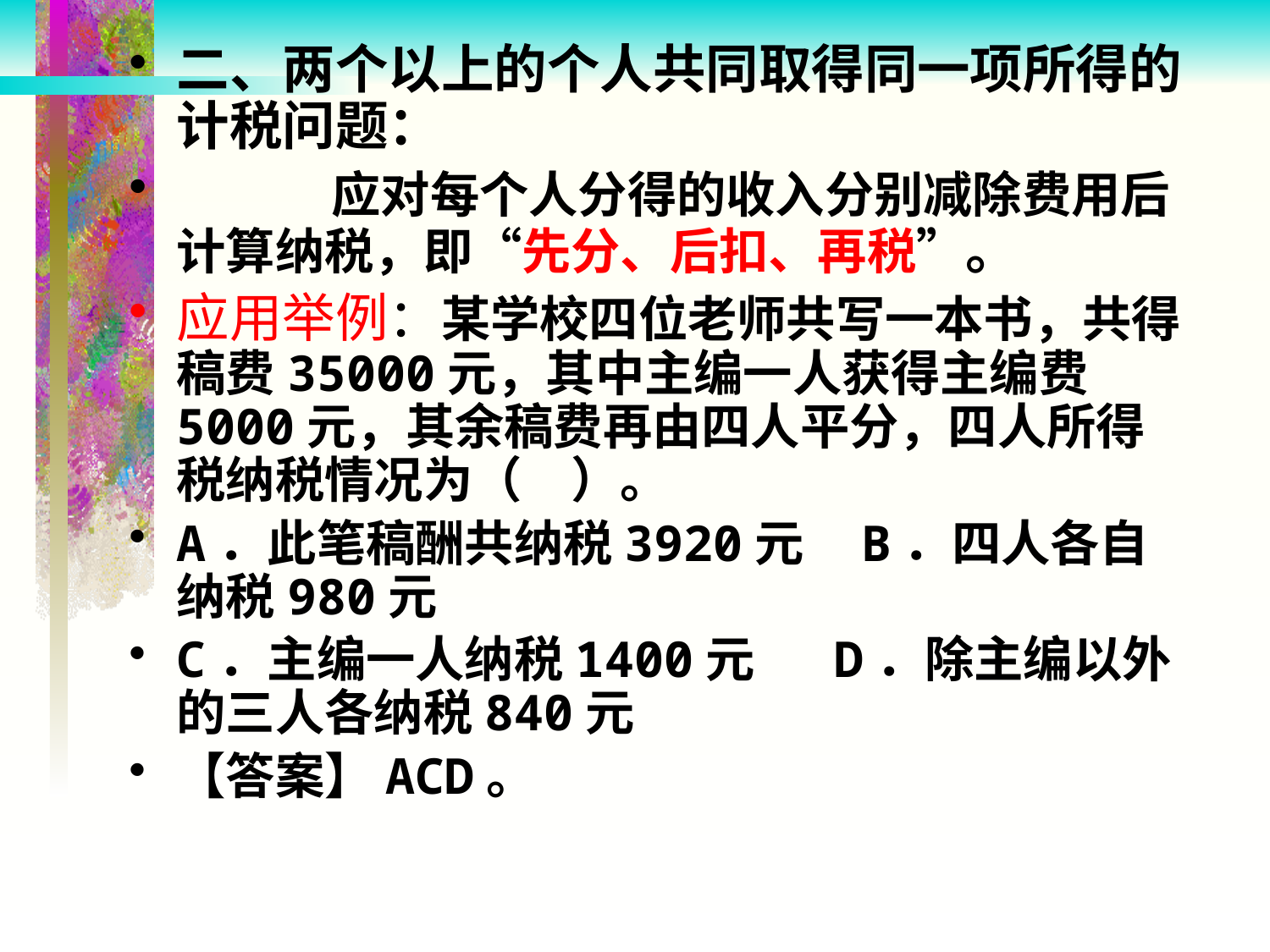

二、两个以上的个人共同取得同一项所得的计税问题：
            应对每个人分得的收入分别减除费用后计算纳税，即“先分、后扣、再税”。
应用举例：某学校四位老师共写一本书，共得稿费35000元，其中主编一人获得主编费5000元，其余稿费再由四人平分，四人所得税纳税情况为（　）。
A．此笔稿酬共纳税3920元    B．四人各自纳税980元
C．主编一人纳税1400元      D．除主编以外的三人各纳税840元
【答案】ACD。